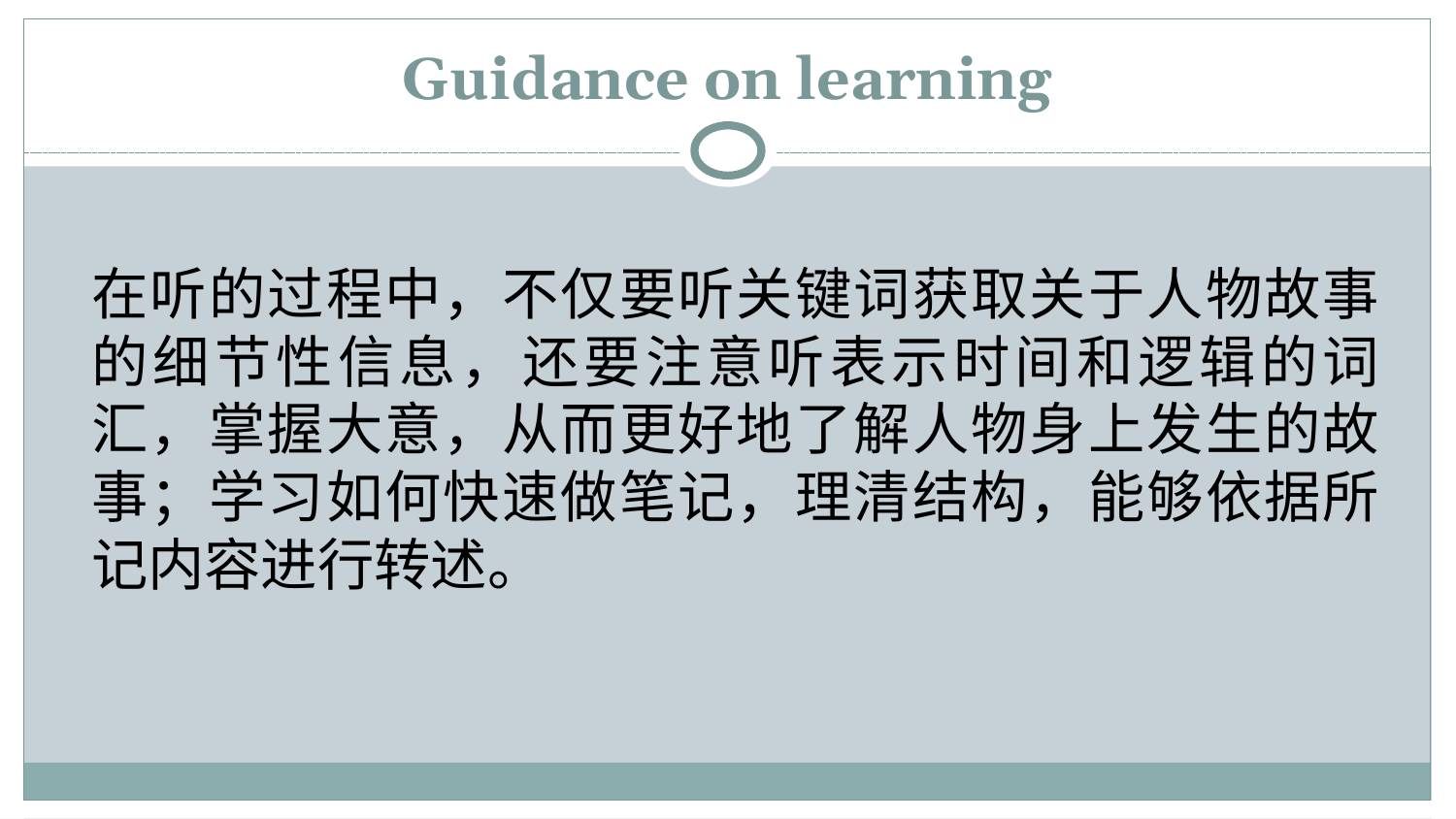

# Guidance on learning
在听的过程中，不仅要听关键词获取关于人物故事的细节性信息，还要注意听表示时间和逻辑的词汇，掌握大意，从而更好地了解人物身上发生的故事；学习如何快速做笔记，理清结构，能够依据所记内容进行转述。